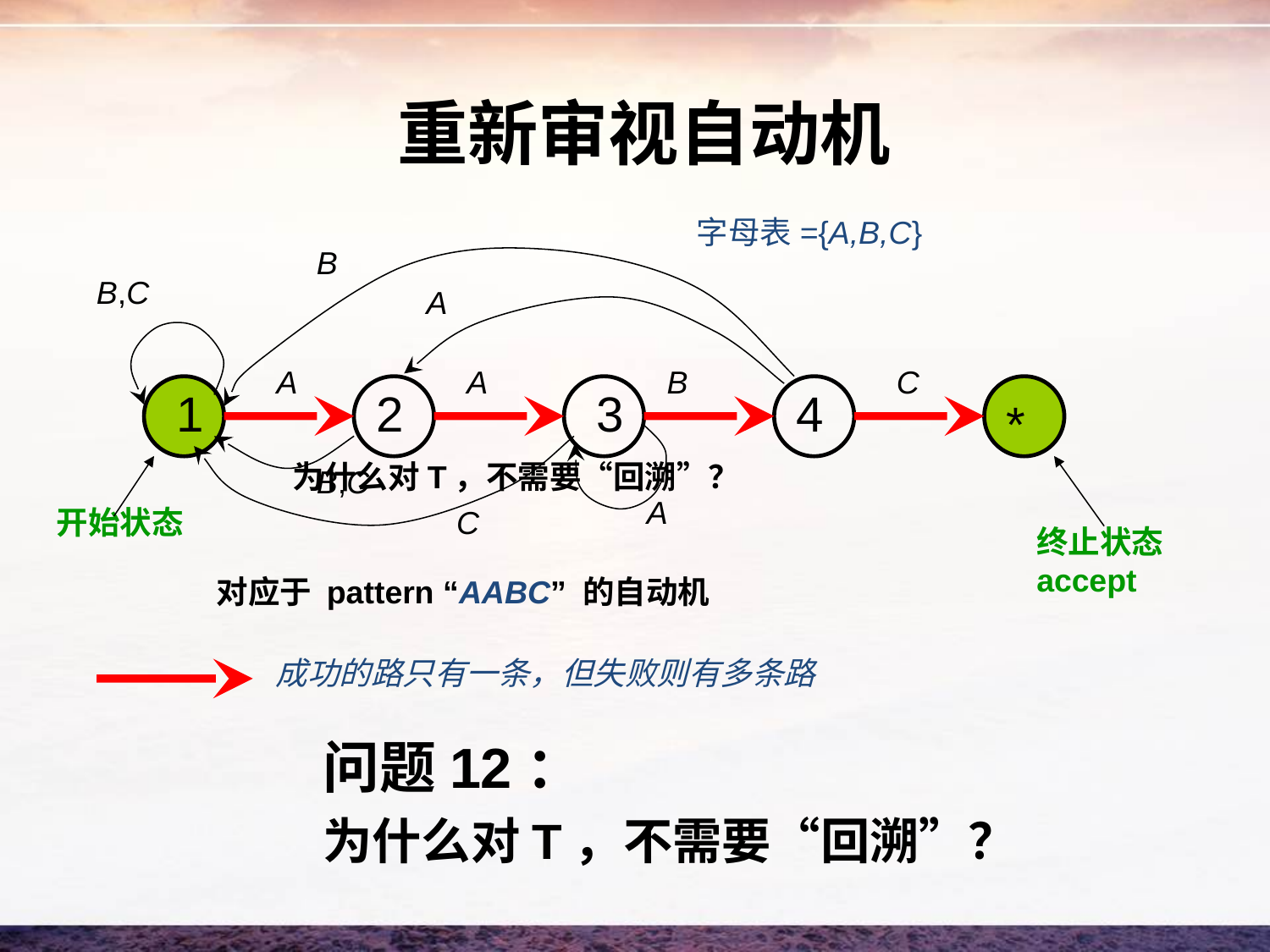

# 重新审视自动机
字母表={A,B,C}
B

B,C
A

A
A
B
C

1

2

3

4

*

B,C

A
开始状态
C
终止状态
accept
对应于 pattern “AABC” 的自动机
   成功的路只有一条，但失败则有多条路

为什么对T，不需要“回溯”？
问题12：
为什么对T，不需要“回溯”？